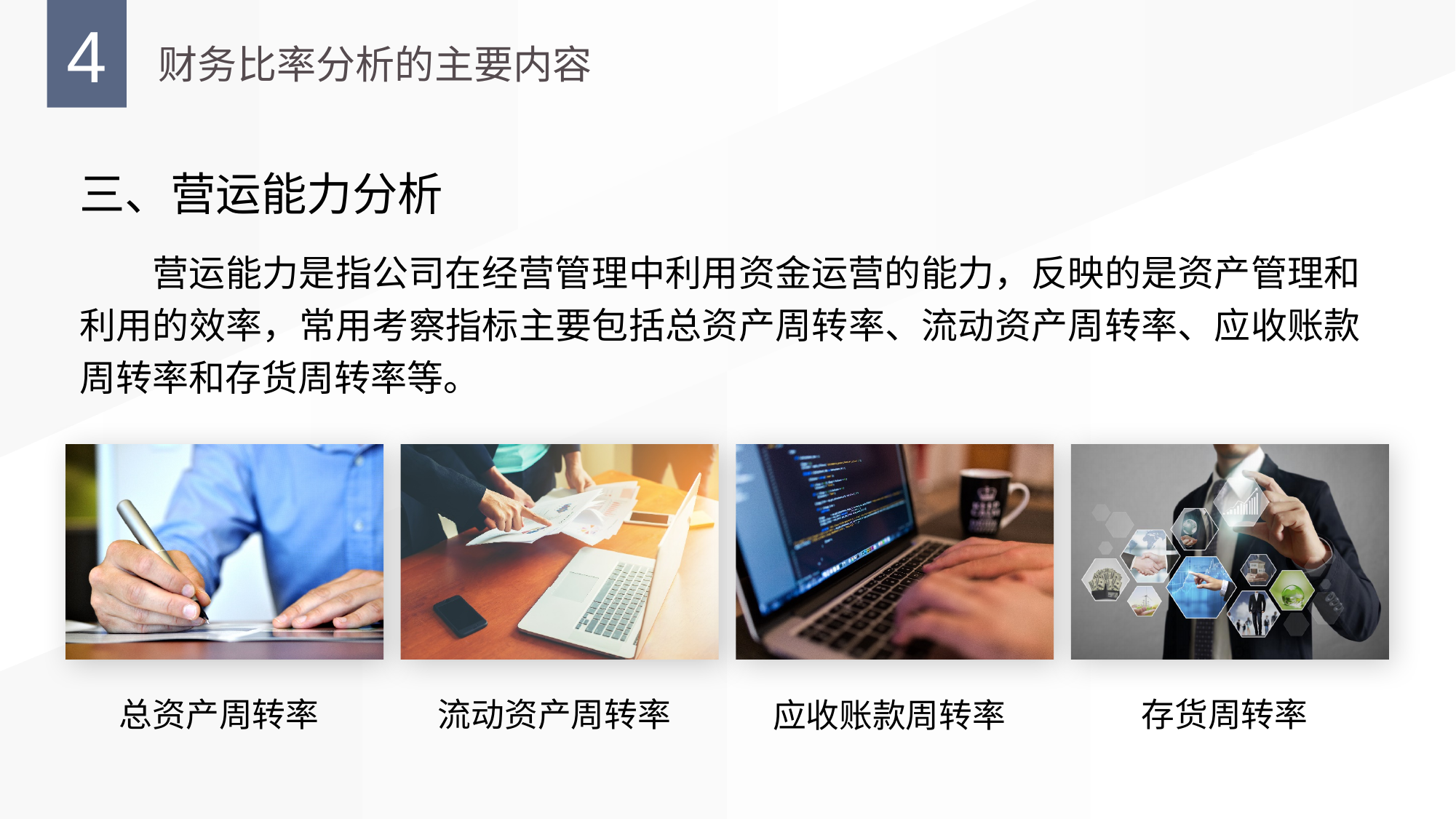

三、营运能力分析
营运能力是指公司在经营管理中利用资金运营的能力，反映的是资产管理和利用的效率，常用考察指标主要包括总资产周转率、流动资产周转率、应收账款周转率和存货周转率等。

流动资产周转率
总资产周转率
存货周转率
应收账款周转率